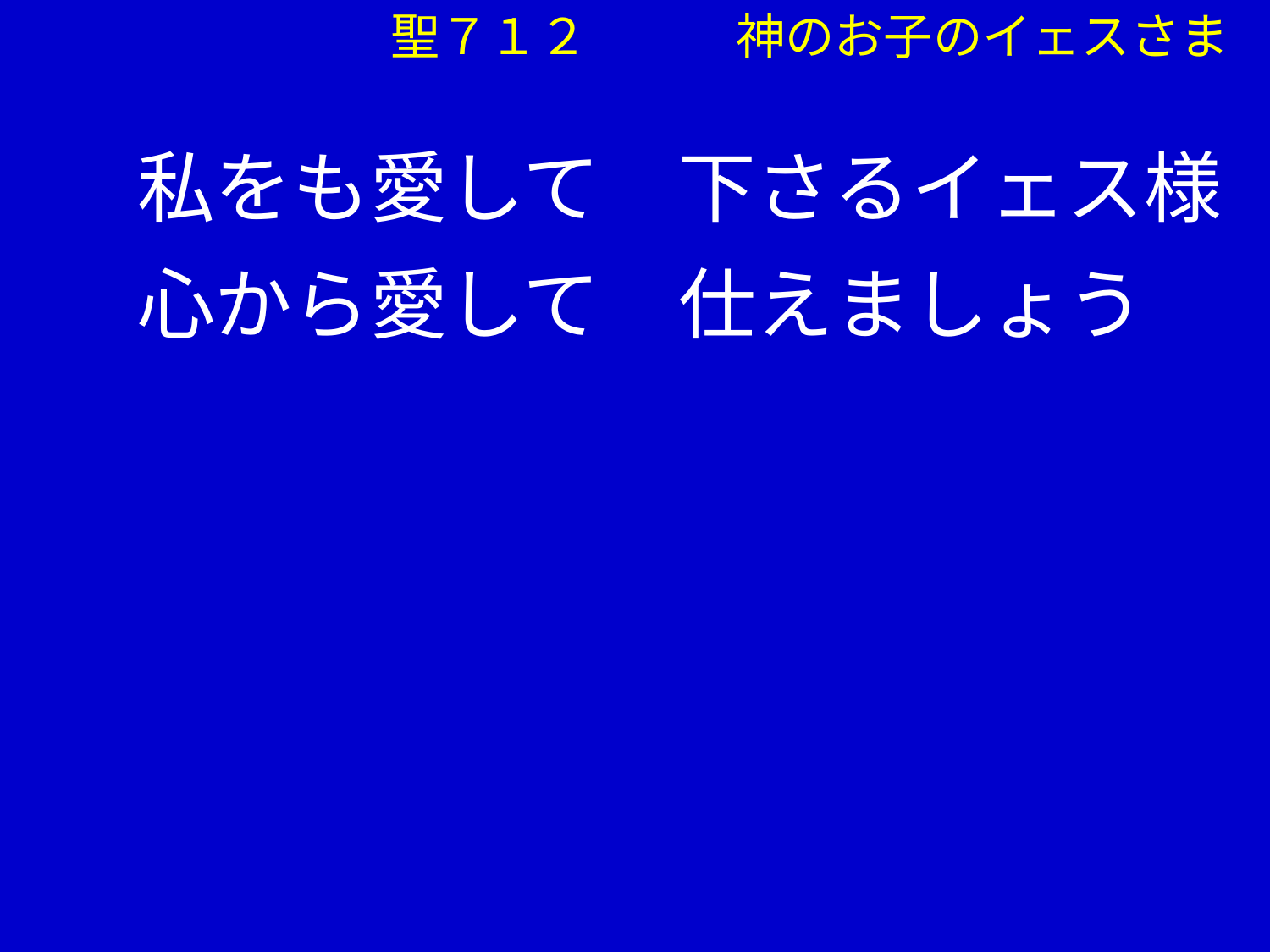

聖７１２　　　神のお子のイェスさま
　 私をも愛して　下さるイェス様
　 心から愛して　仕えましょう